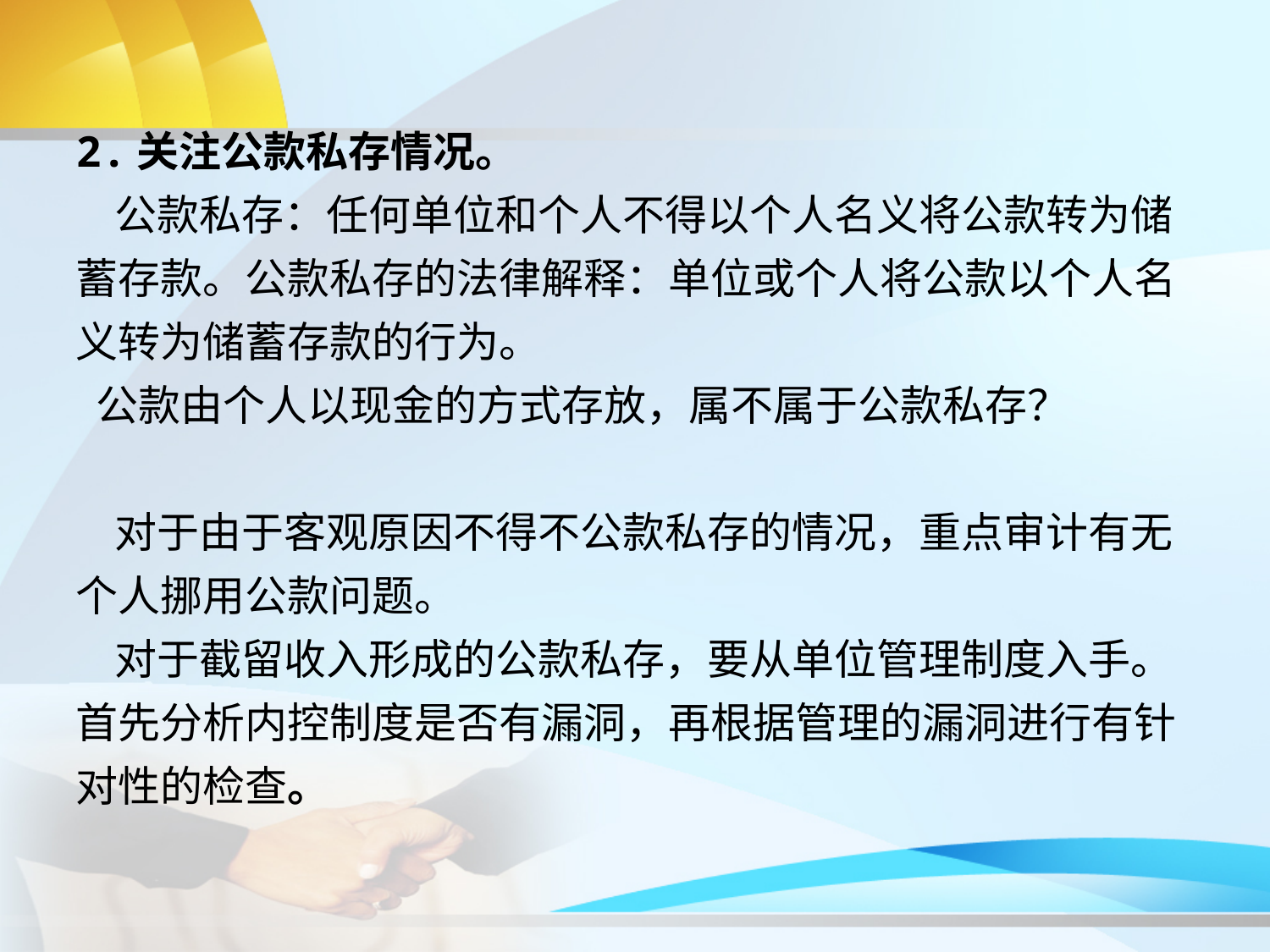

2.关注公款私存情况。
   公款私存：任何单位和个人不得以个人名义将公款转为储蓄存款。公款私存的法律解释：单位或个人将公款以个人名义转为储蓄存款的行为。
 公款由个人以现金的方式存放，属不属于公款私存？

   对于由于客观原因不得不公款私存的情况，重点审计有无个人挪用公款问题。
   对于截留收入形成的公款私存，要从单位管理制度入手。首先分析内控制度是否有漏洞，再根据管理的漏洞进行有针对性的检查。